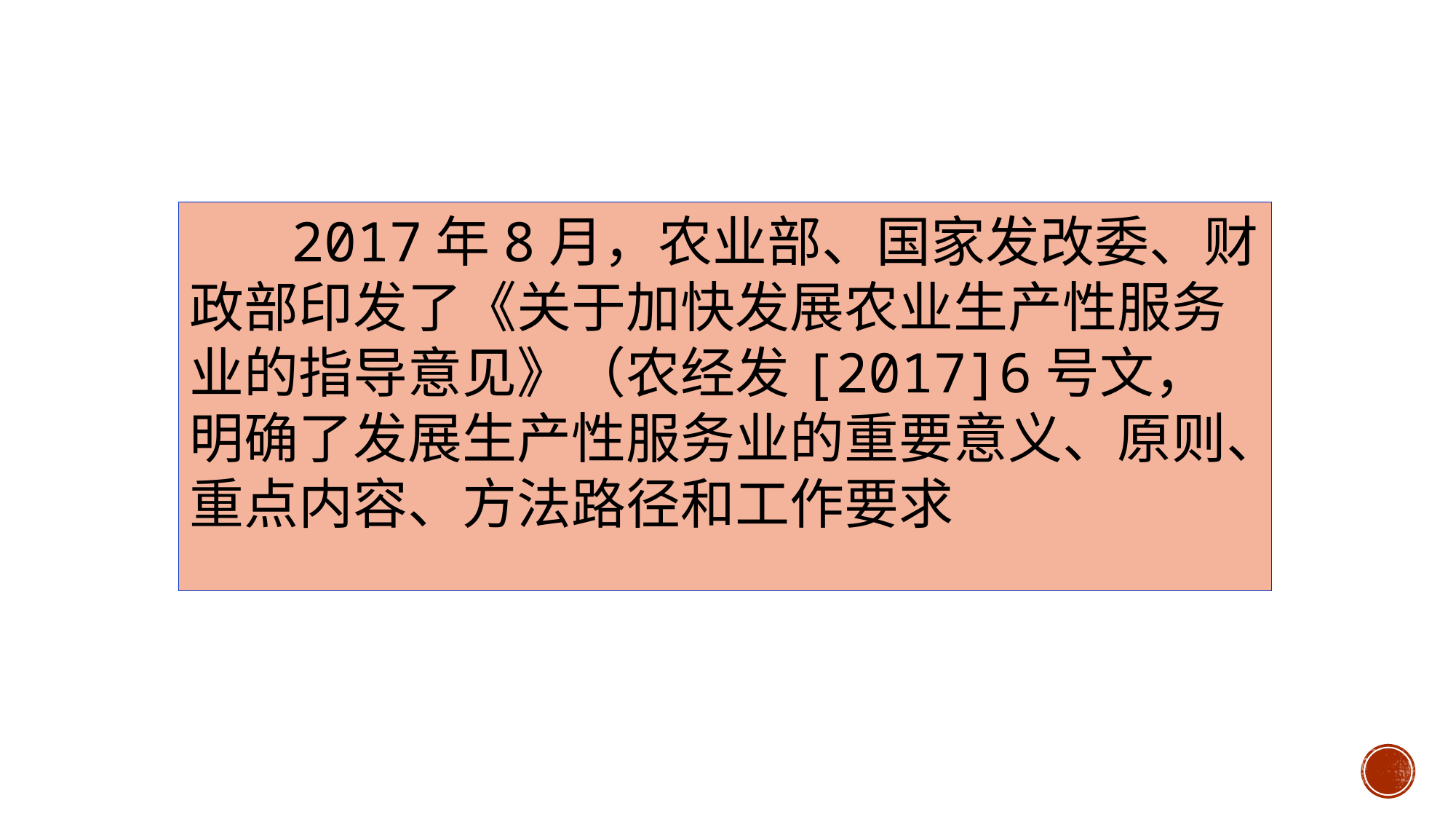

2017年8月，农业部、国家发改委、财政部印发了《关于加快发展农业生产性服务业的指导意见》（农经发[2017]6号文，明确了发展生产性服务业的重要意义、原则、重点内容、方法路径和工作要求